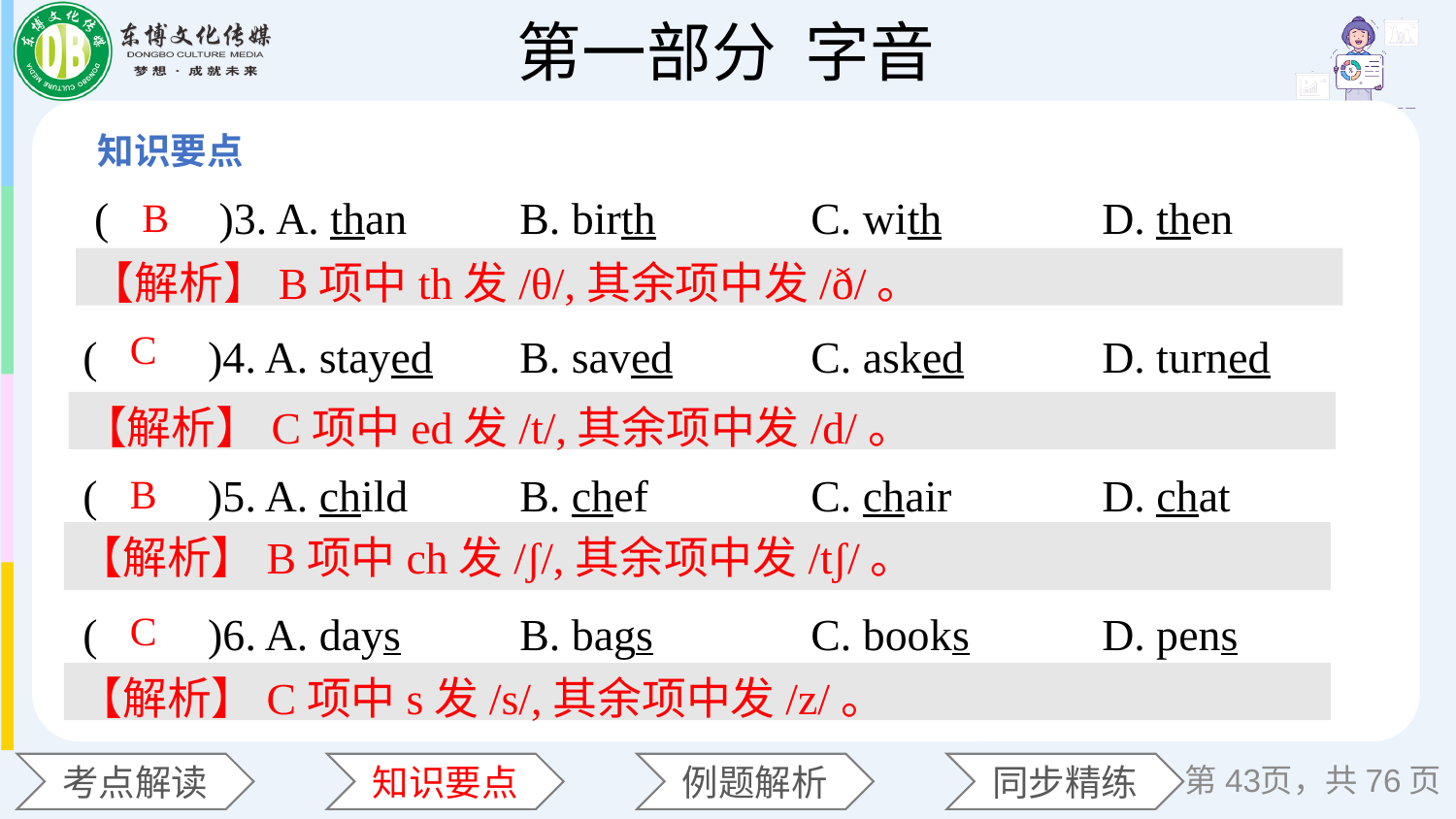

(　　)3. A. than    	B. birth    	C. with    	D. then

(　　)4. A. stayed    	B. saved    	C. asked    	D. turned

(　　)5. A. child    	B. chef    	C. chair    	D. chat

(　　)6. A. days    	B. bags    	C. books    	D. pens

B
【解析】B项中th发/θ/,其余项中发/ð/。
C
【解析】C项中ed发/t/,其余项中发/d/。
B
【解析】B项中ch发/ʃ/,其余项中发/tʃ/。
C
【解析】C项中s发/s/,其余项中发/z/。
第43页，共76页